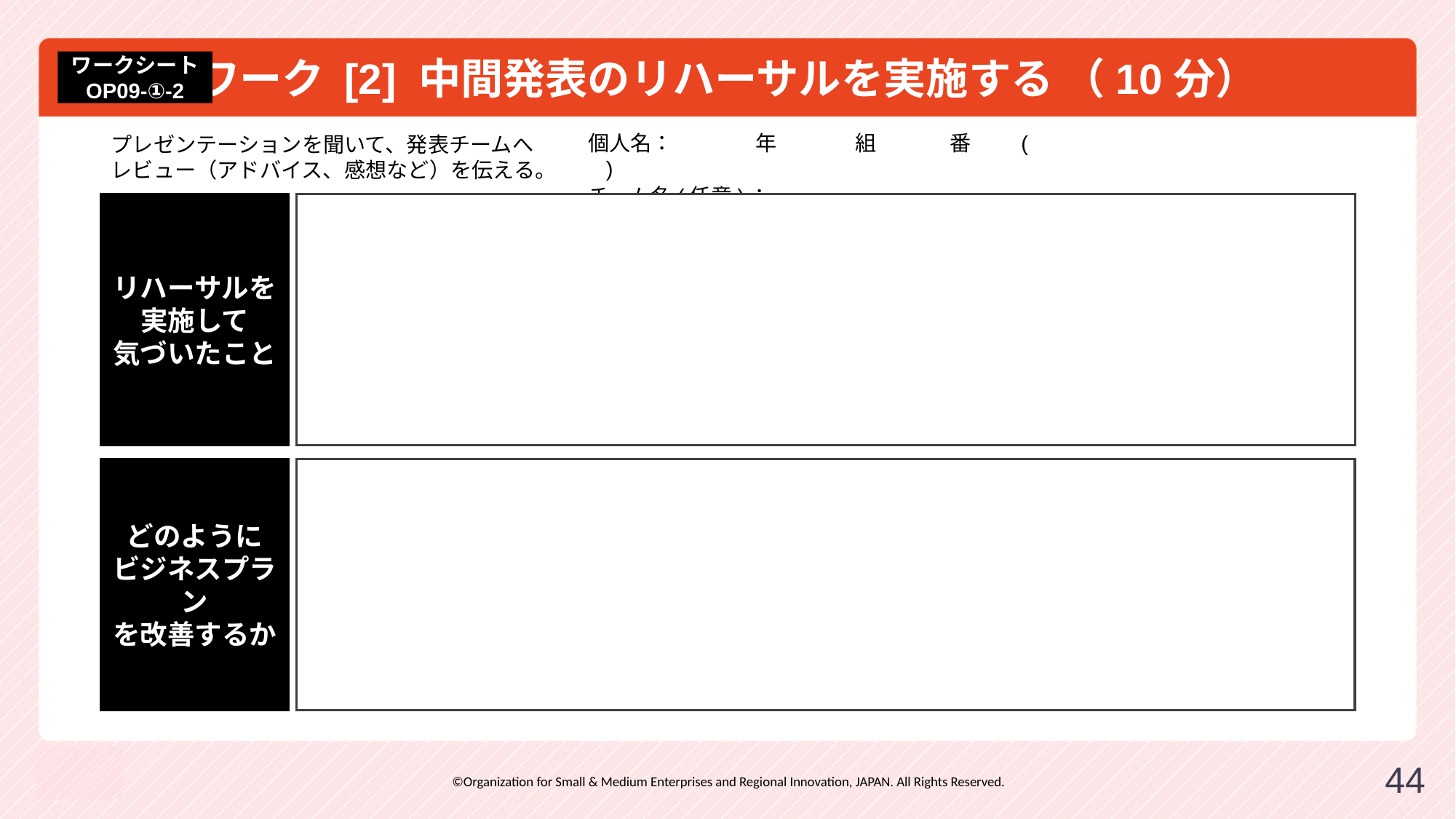

# ワーク [2] 中間発表のリハーサルを実施する （10分）
ワークシート
OP09-①-2
個人名：　　    　年　　   　組　　　  番     　(                                                         )

チーム名(任意)：(                                                                                           )
プレゼンテーションを聞いて、発表チームへ
レビュー（アドバイス、感想など）を伝える。
リハーサルを
実施して
気づいたこと

どのように
ビジネスプラン
を改善するか